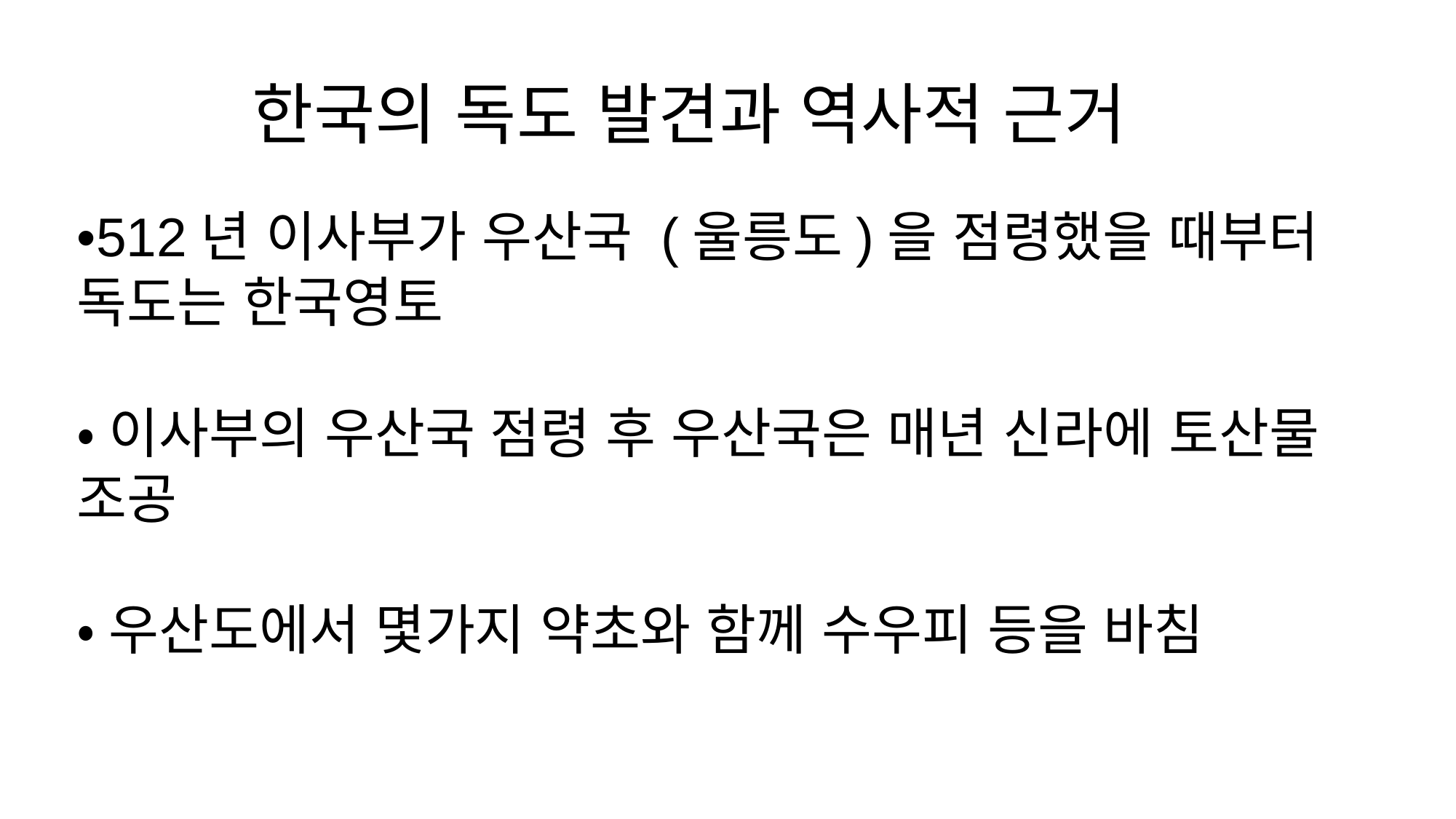

한국의 독도 발견과 역사적 근거
•512년 이사부가 우산국 (울릉도)을 점령했을 때부터 독도는 한국영토

•이사부의 우산국 점령 후 우산국은 매년 신라에 토산물 조공

•우산도에서 몇가지 약초와 함께 수우피 등을 바침